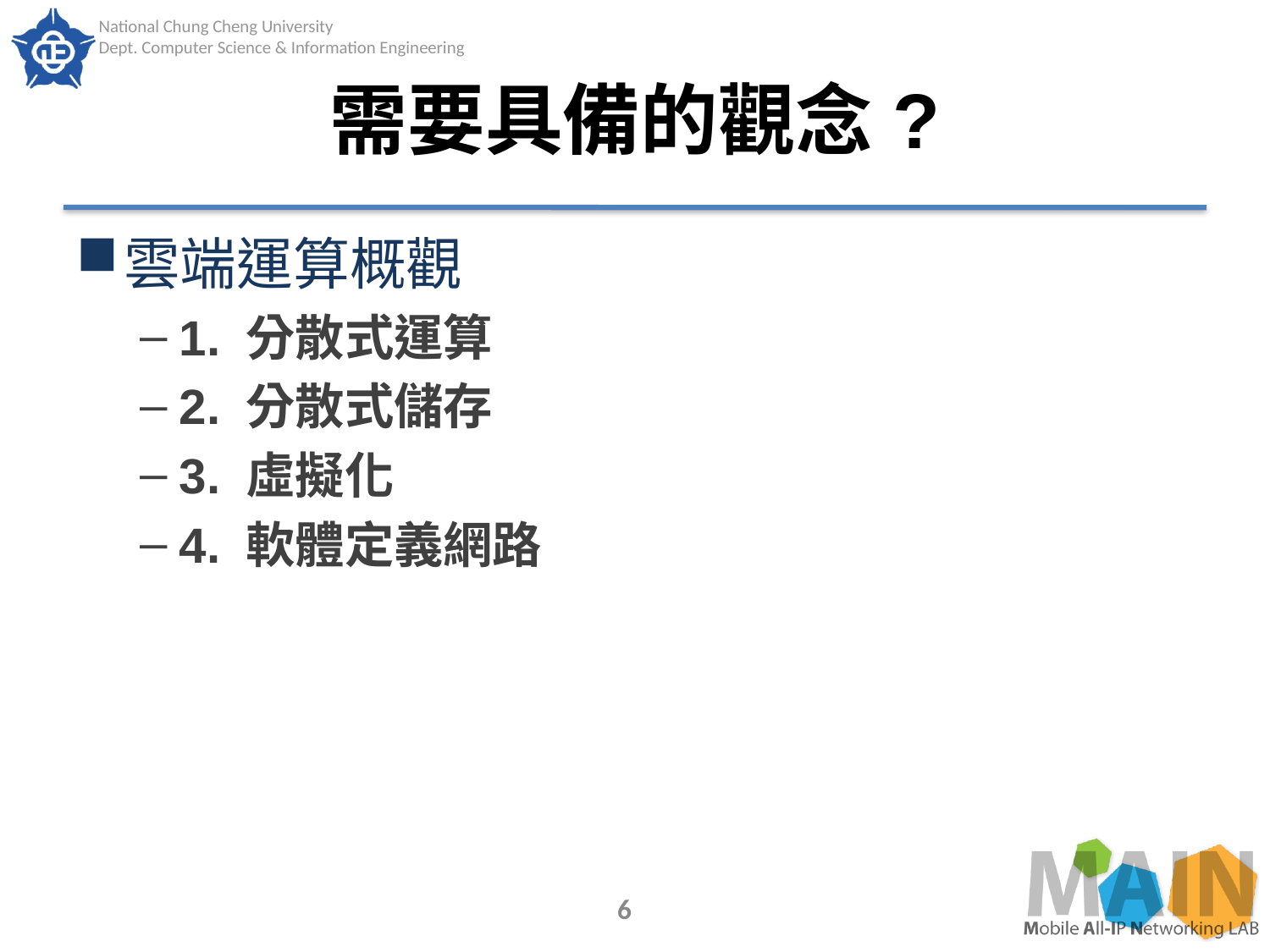

# 需要具備的觀念?
雲端運算概觀
1. 分散式運算
2. 分散式儲存
3. 虛擬化
4. 軟體定義網路

6